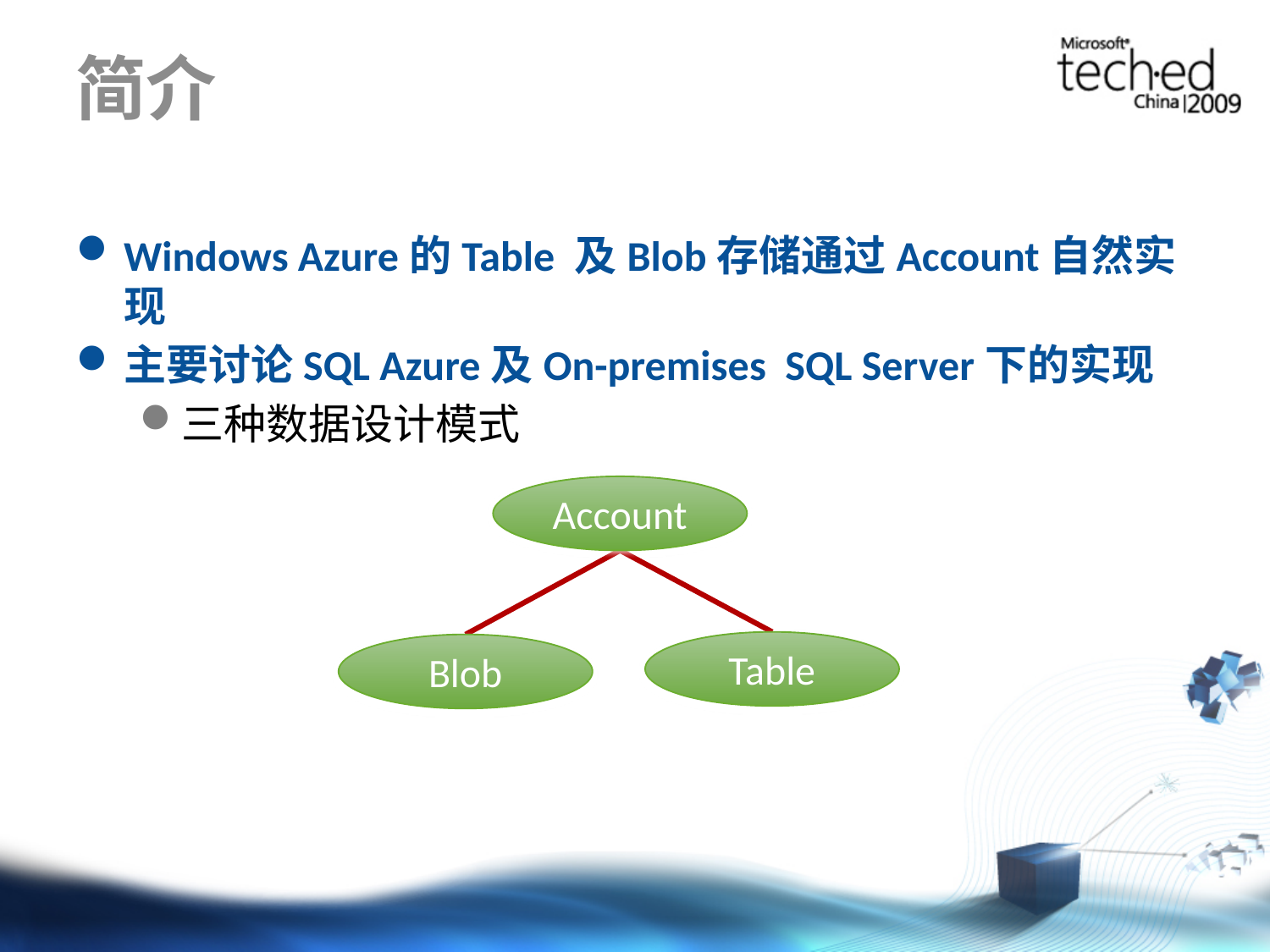

# 简介
Windows Azure的Table 及Blob存储通过Account自然实现
主要讨论SQL Azure及On-premises  SQL Server下的实现
三种数据设计模式

Account
Table
Blob